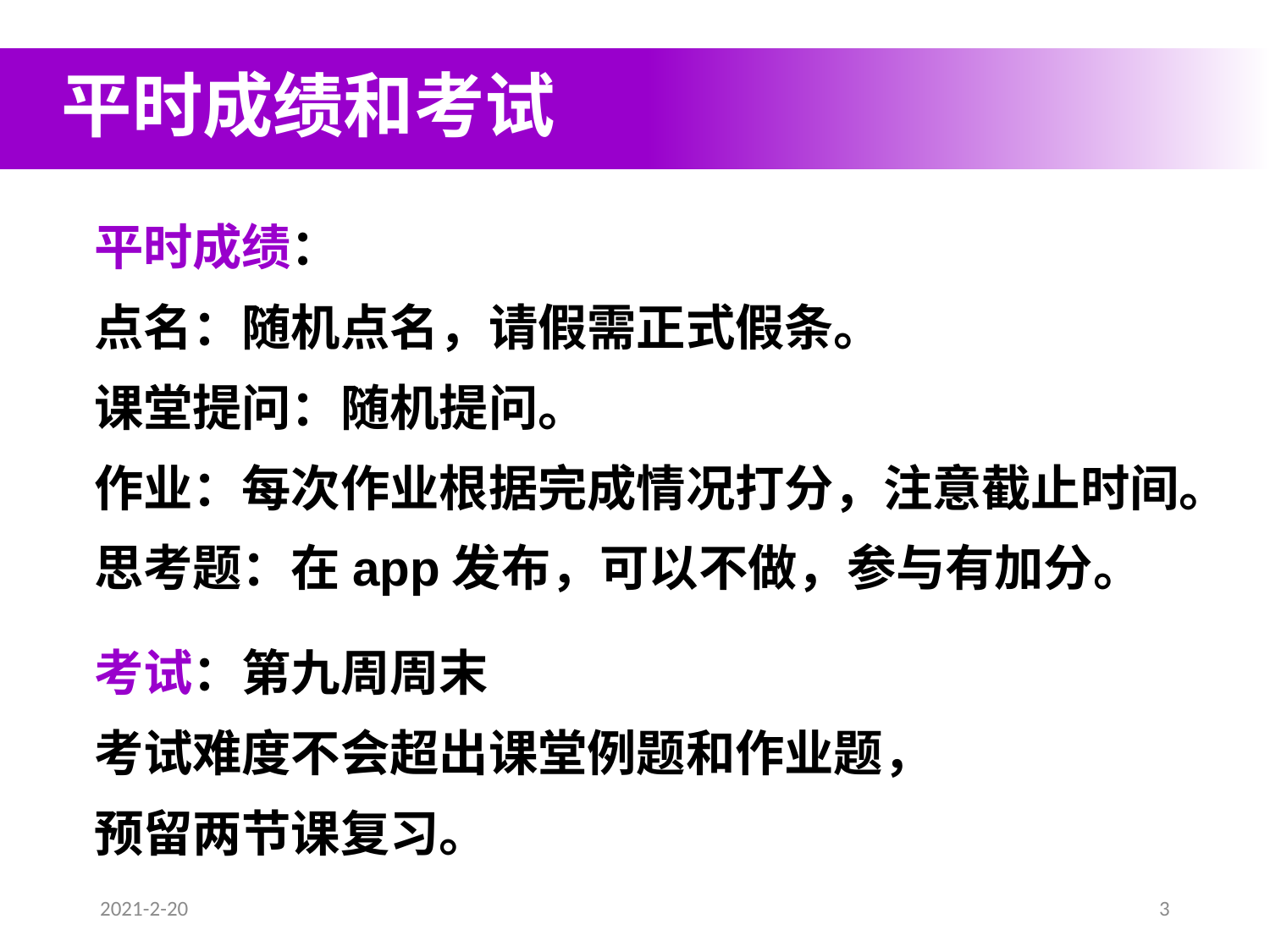

# 平时成绩和考试
平时成绩：
点名：随机点名，请假需正式假条。
课堂提问：随机提问。
作业：每次作业根据完成情况打分，注意截止时间。
思考题：在app发布，可以不做，参与有加分。
考试：第九周周末
考试难度不会超出课堂例题和作业题，
预留两节课复习。
2021-2-20
3